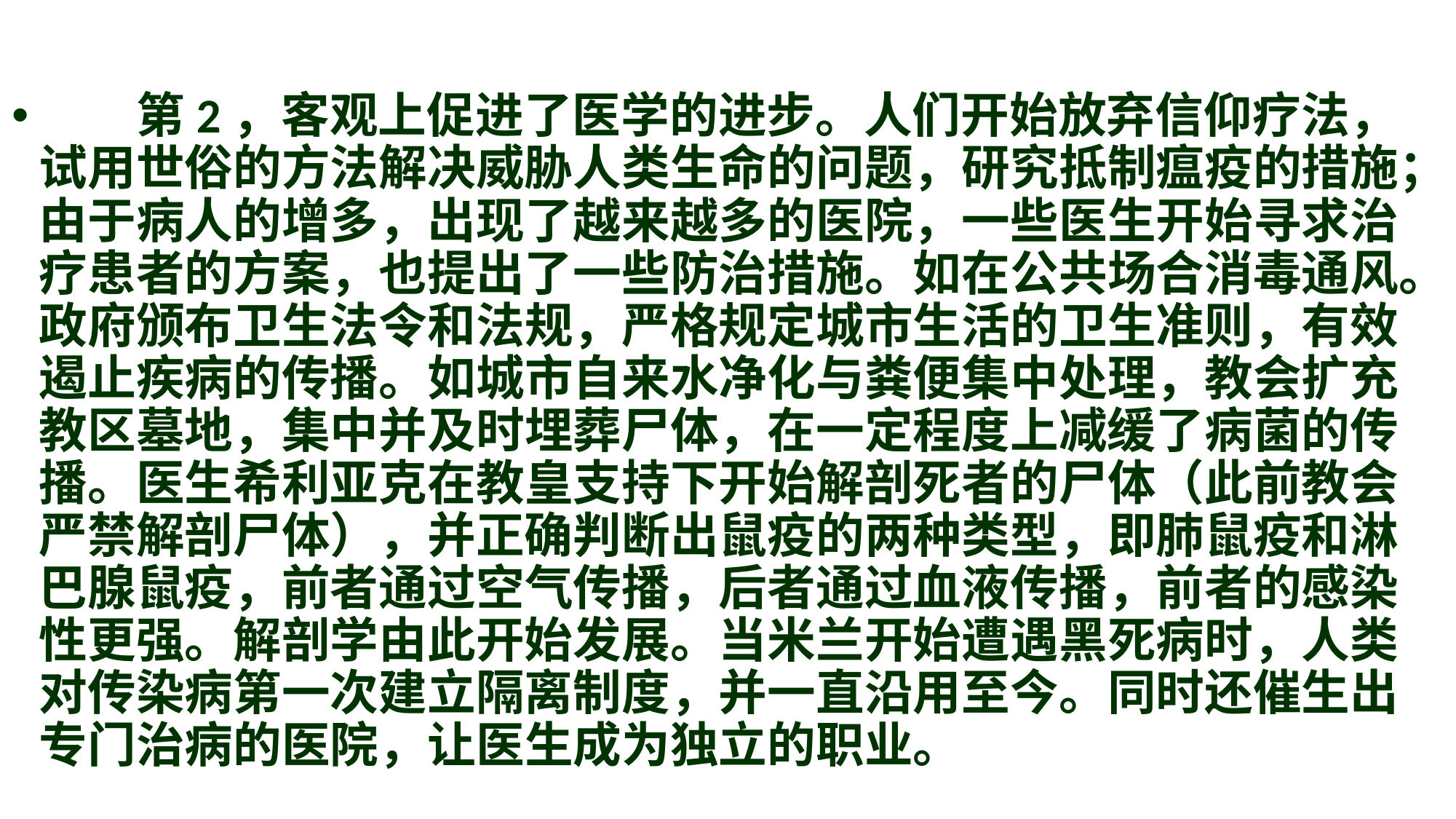

第2，客观上促进了医学的进步。人们开始放弃信仰疗法，试用世俗的方法解决威胁人类生命的问题，研究抵制瘟疫的措施；由于病人的增多，出现了越来越多的医院，一些医生开始寻求治疗患者的方案，也提出了一些防治措施。如在公共场合消毒通风。政府颁布卫生法令和法规，严格规定城市生活的卫生准则，有效遏止疾病的传播。如城市自来水净化与粪便集中处理，教会扩充教区墓地，集中并及时埋葬尸体，在一定程度上减缓了病菌的传播。医生希利亚克在教皇支持下开始解剖死者的尸体（此前教会严禁解剖尸体），并正确判断出鼠疫的两种类型，即肺鼠疫和淋巴腺鼠疫，前者通过空气传播，后者通过血液传播，前者的感染性更强。解剖学由此开始发展。当米兰开始遭遇黑死病时，人类对传染病第一次建立隔离制度，并一直沿用至今。同时还催生出专门治病的医院，让医生成为独立的职业。
#